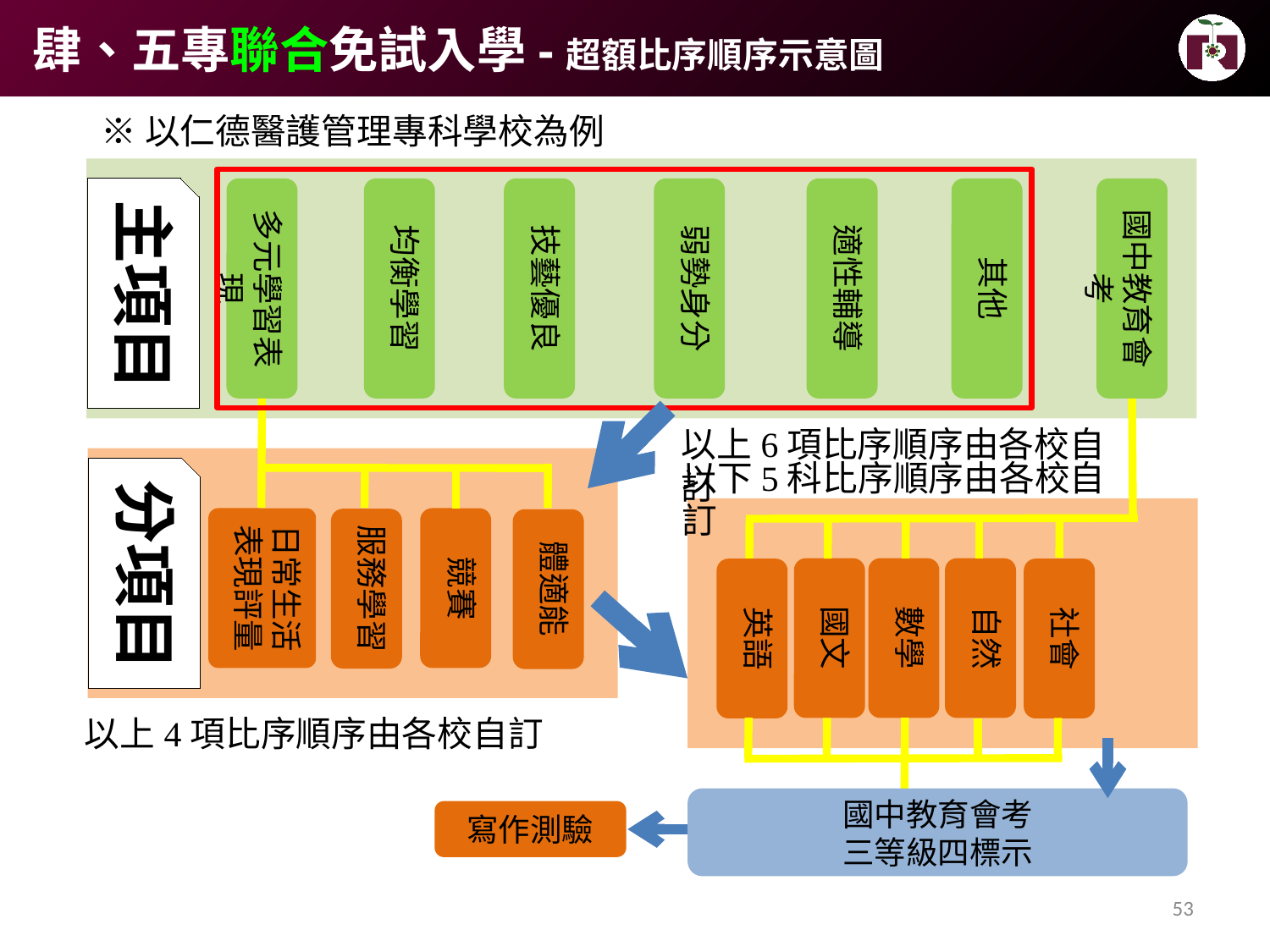

肆、五專聯合免試入學-超額比序順序示意圖
※以仁德醫護管理專科學校為例

均衡學習
技藝優良
多元學習表現
弱勢身分
適性輔導
其他
國中教育會考
主項目
以上6項比序順序由各校自訂

以下5科比序順序由各校自訂
分項目

日常生活表現評量
競賽
服務學習
體適能
國文
數學
自然
社會
英語
以上4項比序順序由各校自訂
國中教育會考
三等級四標示
寫作測驗
53